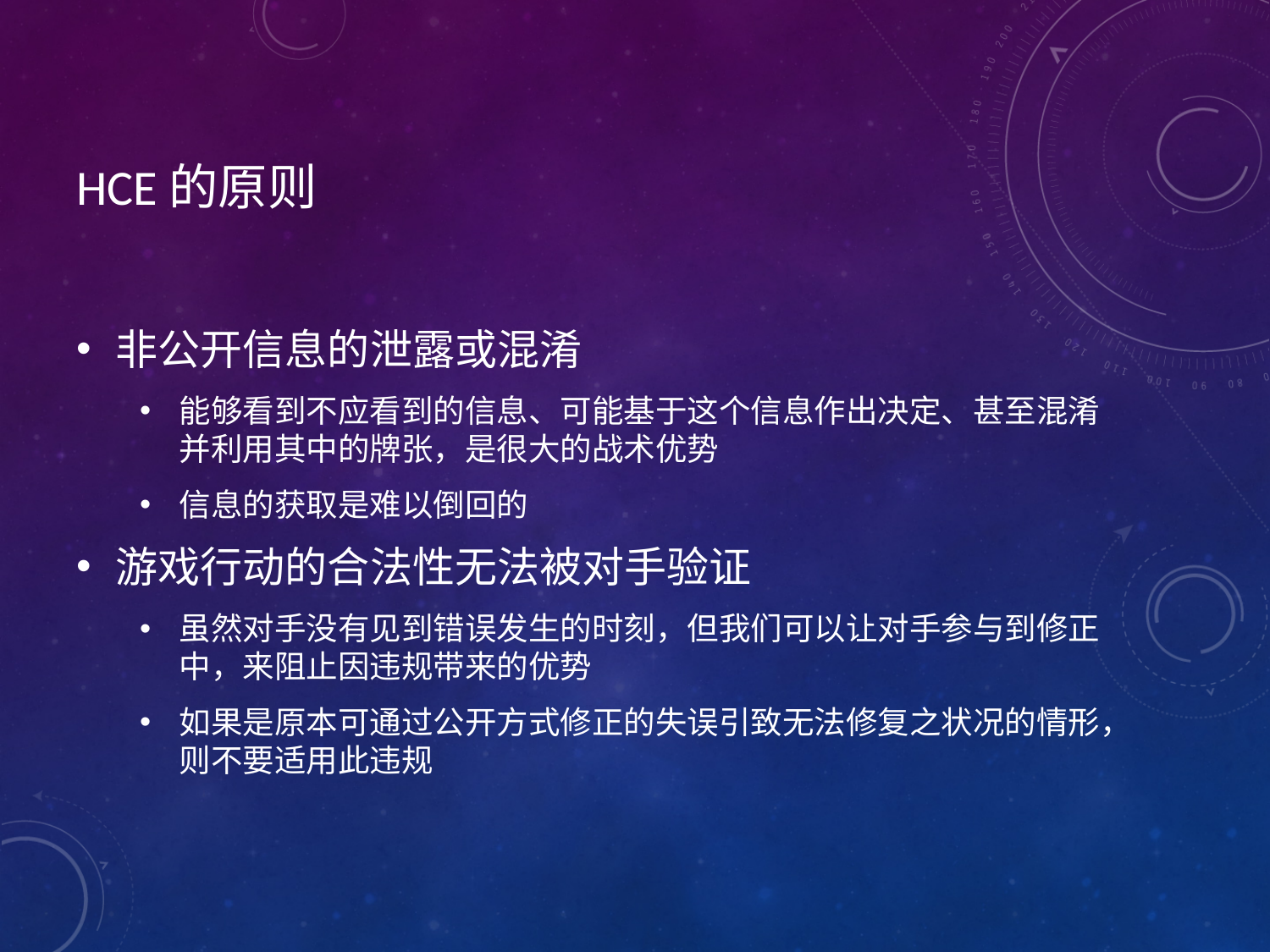

# HCE的原则
非公开信息的泄露或混淆
能够看到不应看到的信息、可能基于这个信息作出决定、甚至混淆并利用其中的牌张，是很大的战术优势
信息的获取是难以倒回的
游戏行动的合法性无法被对手验证
虽然对手没有见到错误发生的时刻，但我们可以让对手参与到修正中，来阻止因违规带来的优势
如果是原本可通过公开方式修正的失误引致无法修复之状况的情形，则不要适用此违规